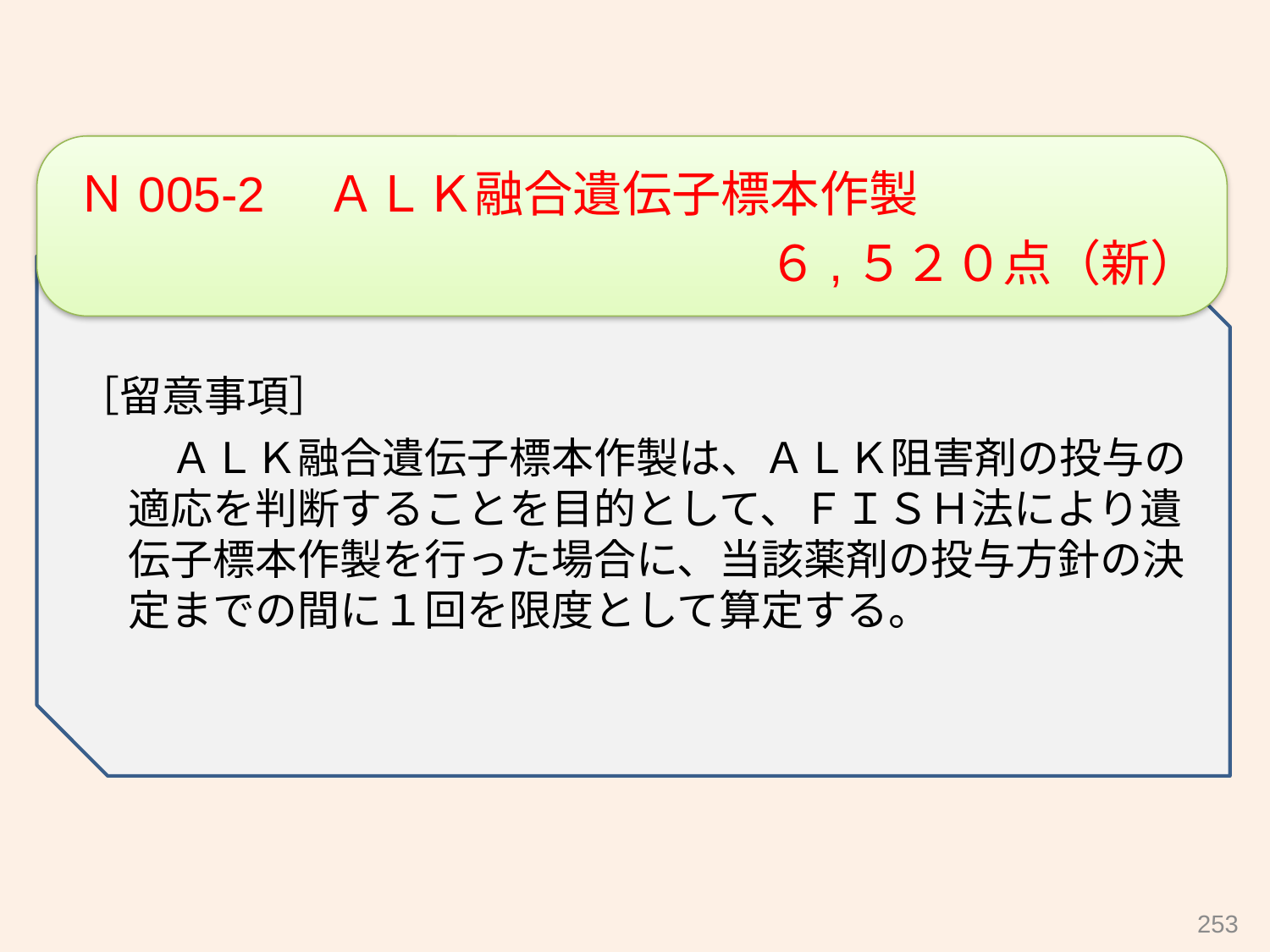

Ｎ005-2　ＡＬＫ融合遺伝子標本作製
　　　　　　　　　　　　　　６,５２０点（新）

［留意事項］
　ＡＬＫ融合遺伝子標本作製は、ＡＬＫ阻害剤の投与の適応を判断することを目的として、ＦＩＳＨ法により遺伝子標本作製を行った場合に、当該薬剤の投与方針の決定までの間に１回を限度として算定する。

253